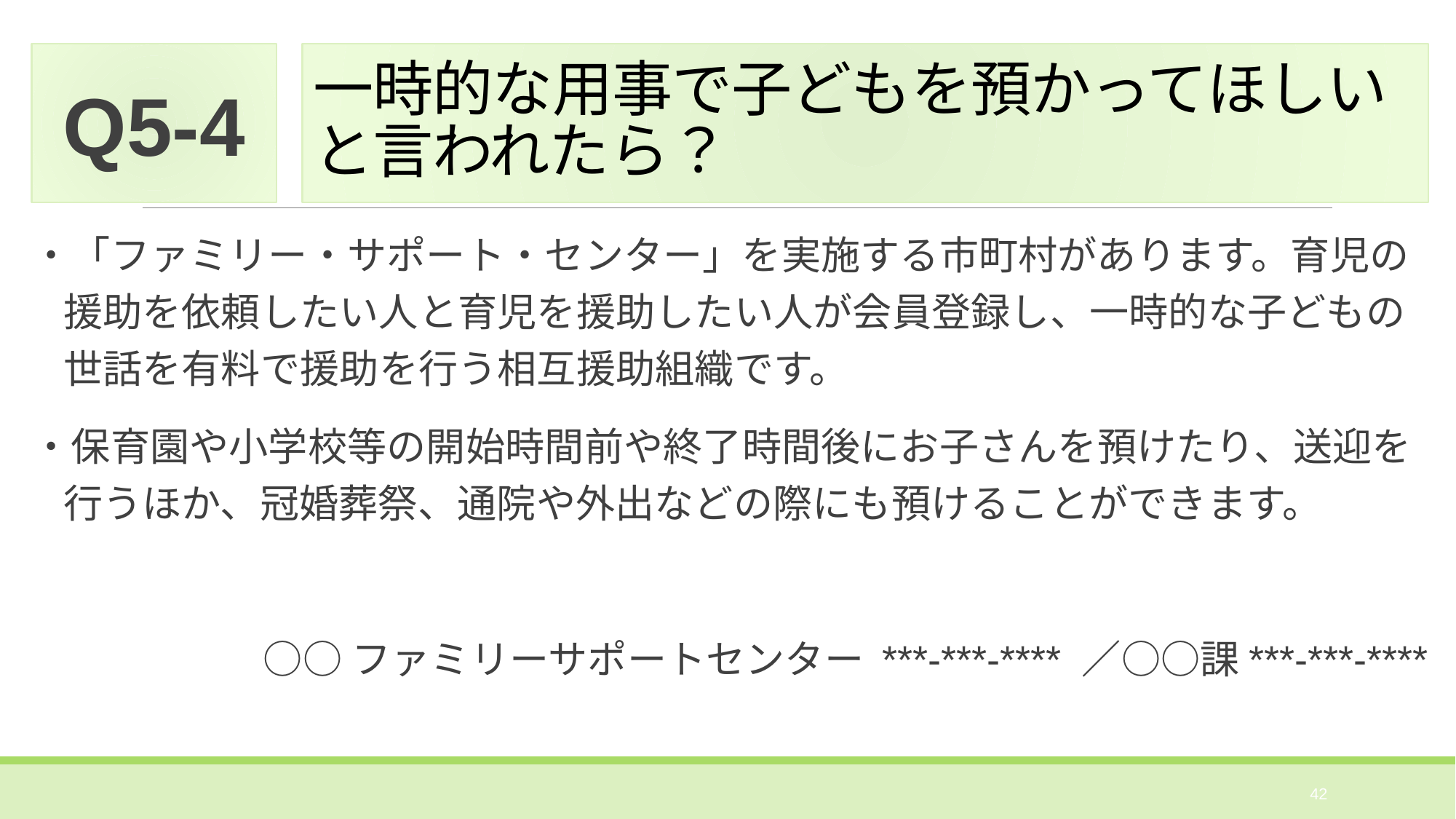

Q5-4
# 一時的な用事で子どもを預かってほしいと言われたら？
・「ファミリー・サポート・センター」を実施する市町村があります。育児の援助を依頼したい人と育児を援助したい人が会員登録し、一時的な子どもの世話を有料で援助を行う相互援助組織です。
・保育園や小学校等の開始時間前や終了時間後にお子さんを預けたり、送迎を行うほか、冠婚葬祭、通院や外出などの際にも預けることができます。

○○ファミリーサポートセンター ***-***-**** ／○○課***-***-****
42